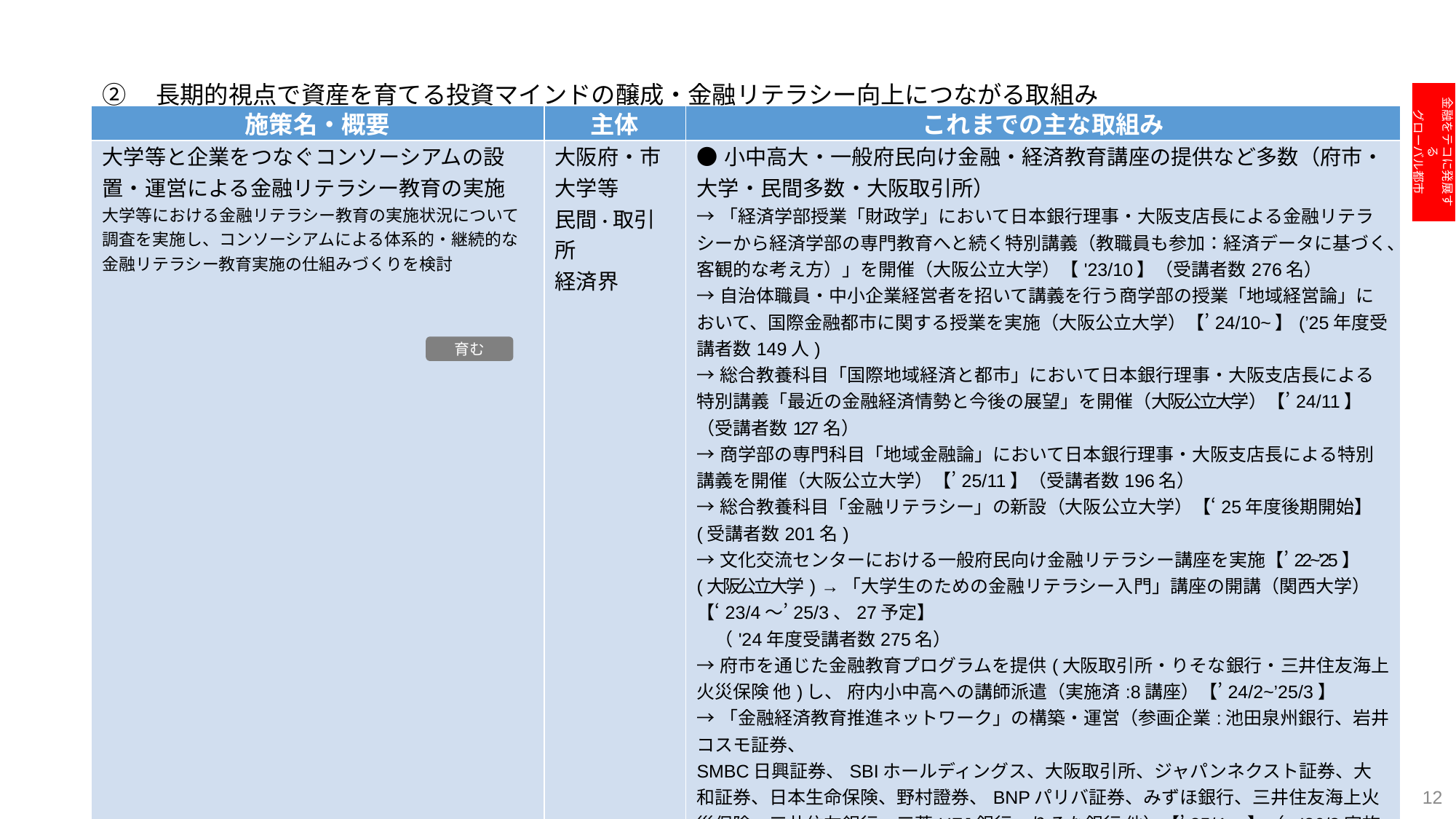

②　長期的視点で資産を育てる投資マインドの醸成・金融リテラシー向上につながる取組み
金融をテコに発展する
グローバル都市
| 施策名・概要 | 主体 | これまでの主な取組み |
| --- | --- | --- |
| 大学等と企業をつなぐコンソーシアムの設置・運営による金融リテラシー教育の実施 大学等における金融リテラシー教育の実施状況について調査を実施し、コンソーシアムによる体系的・継続的な金融リテラシー教育実施の仕組みづくりを検討 | 大阪府・市 大学等 民間・取引所 経済界 | ●小中高大・一般府民向け金融・経済教育講座の提供など多数（府市・大学・民間多数・大阪取引所） →「経済学部授業「財政学」において日本銀行理事・大阪支店長による金融リテラシーから経済学部の専門教育へと続く特別講義（教職員も参加：経済データに基づく、客観的な考え方）」を開催（大阪公立大学）【'23/10】（受講者数276名） →自治体職員・中小企業経営者を招いて講義を行う商学部の授業「地域経営論」において、国際金融都市に関する授業を実施（大阪公立大学）【’24/10~】(’25年度受講者数149人) →総合教養科目「国際地域経済と都市」において日本銀行理事・大阪支店長による特別講義「最近の金融経済情勢と今後の展望」を開催（大阪公立大学）【’24/11】（受講者数127名） →商学部の専門科目「地域金融論」において日本銀行理事・大阪支店長による特別講義を開催（大阪公立大学）【’25/11】（受講者数196名） →総合教養科目「金融リテラシー」の新設（大阪公立大学）【‘25年度後期開始】(受講者数201名) →文化交流センターにおける一般府民向け金融リテラシー講座を実施【’22~’25】(大阪公立大学) →「大学生のための金融リテラシー入門」講座の開講（関西大学）【‘23/4～’25/3、27予定】 　（'24年度受講者数275名） →府市を通じた金融教育プログラムを提供(大阪取引所・りそな銀行・三井住友海上火災保険 他)し、 府内小中高への講師派遣（実施済:8講座）【’24/2~’25/3】 →「金融経済教育推進ネットワーク」の構築・運営（参画企業:池田泉州銀行、岩井コスモ証券、 SMBC日興証券、SBIホールディングス、大阪取引所、ジャパンネクスト証券、大和証券、日本生命保険、野村證券、BNPパリバ証券、みずほ銀行、三井住友海上火災保険、三井住友銀行、三菱UFJ銀行、りそな銀行 他）【’25/4～】（~’26/3実施済:20講座） →上記ネットワーク運営等にあたり、SMBCコンシューマーファイナンスから府に人材を派遣（企業版ふるさと納税制度の活用）【‘25/4～‘26/3】 →大学での講座の実施（野村證券、大和証券） →「春休み親子経済教室」の開催（府市・大阪取引所）【‘24/3、’25/3、‘26/3】、「夏休み小学生向けの金融経済教室」の開催（府市・りそな銀行）【‘24/8,’25/8】 →職場における金融リテラシー教育セミナーの開催（府市・金融経済教育推進機構）【'24/11】、子育て世代向け金融経済教育イベントの開催（府・金融経済教育推進機構・民間）【'25/1】（府・金融経済教育推進機構）【’26/2】 |
育む
12